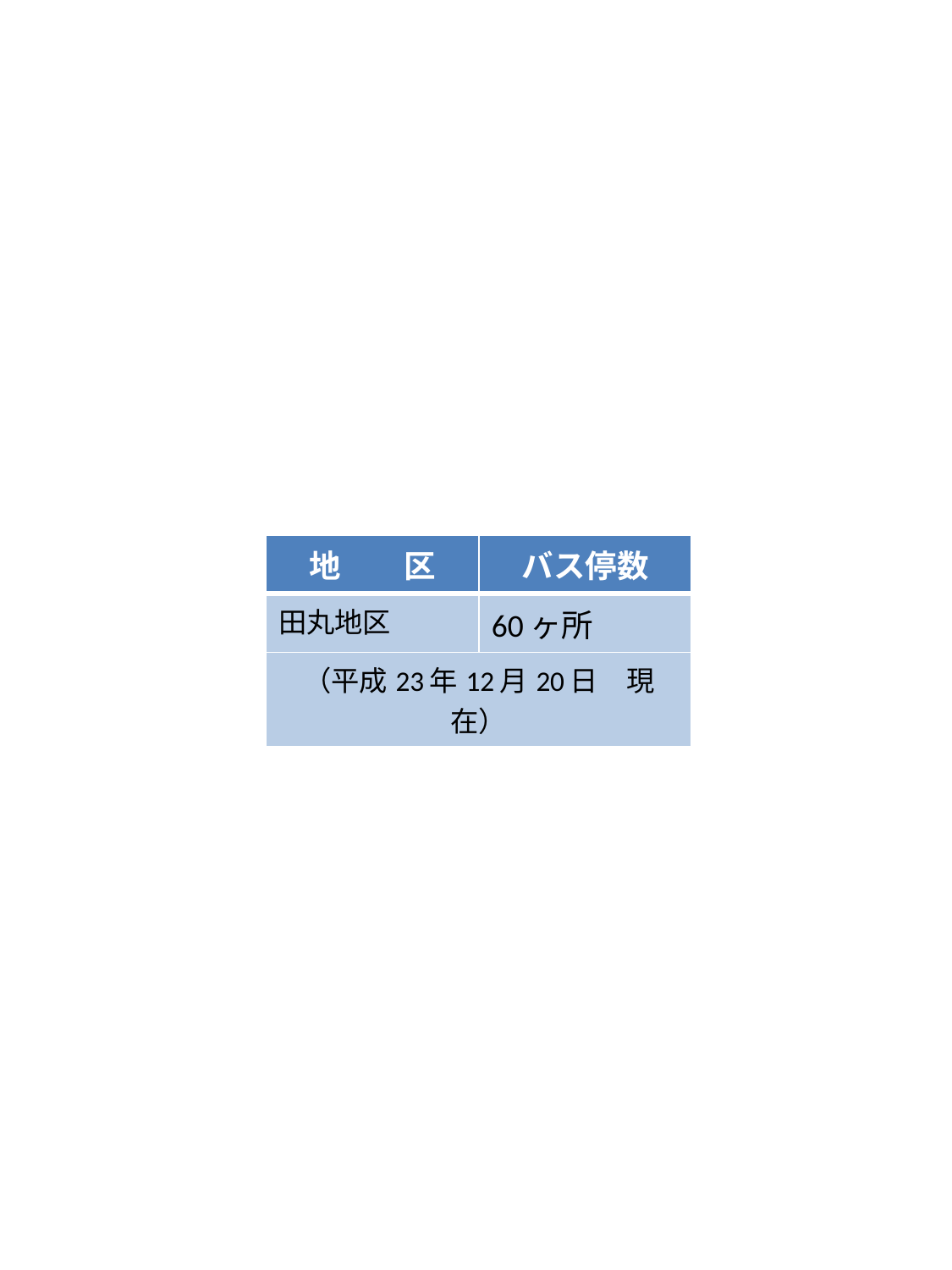

| 地　　区 | バス停数 |
| --- | --- |
| 田丸地区 | 60ヶ所 |
| （平成23年12月20日　現在） |  |